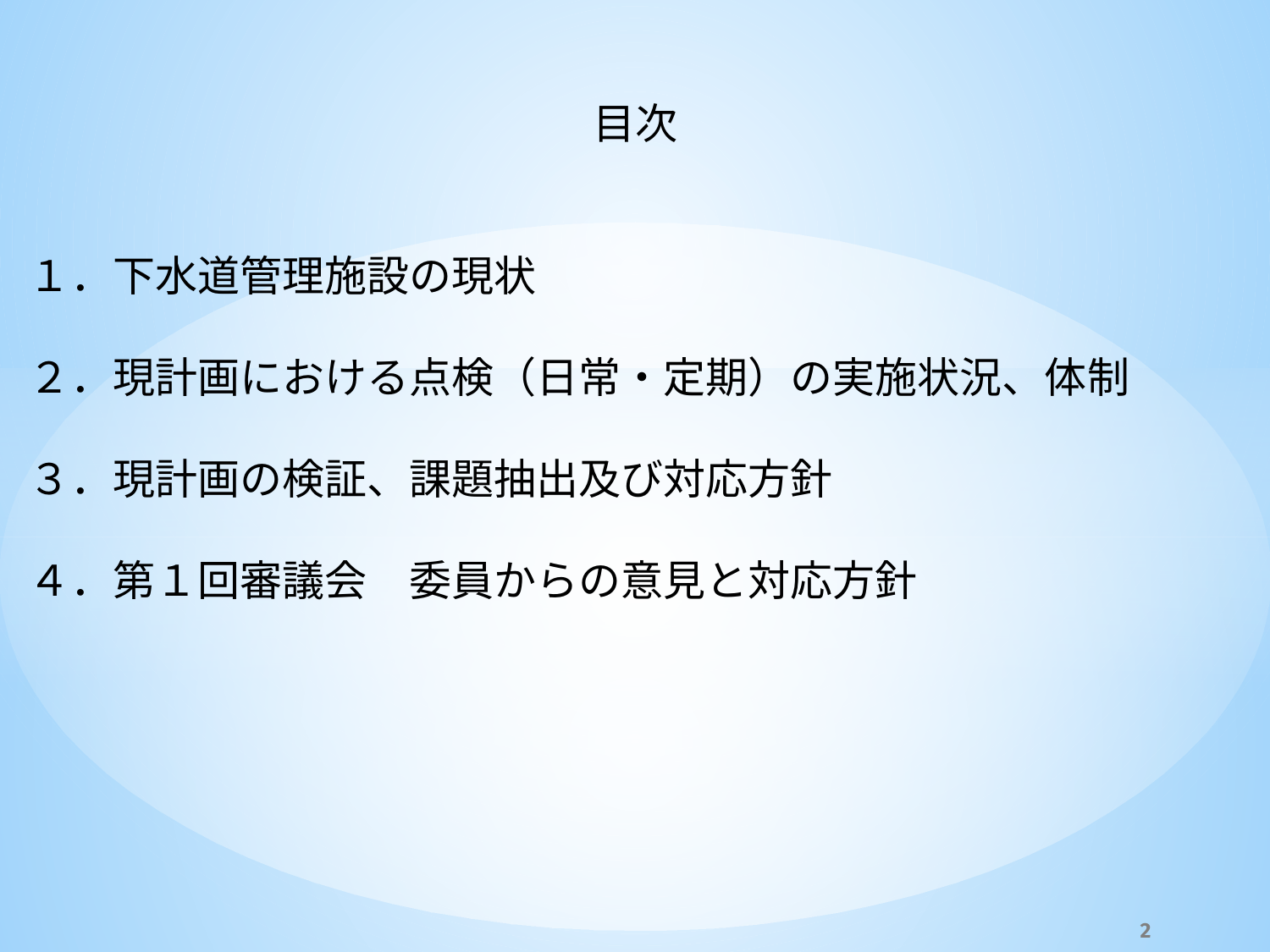

目次

１．下水道管理施設の現状

２．現計画における点検（日常・定期）の実施状況、体制

３．現計画の検証、課題抽出及び対応方針

４．第１回審議会　委員からの意見と対応方針

2